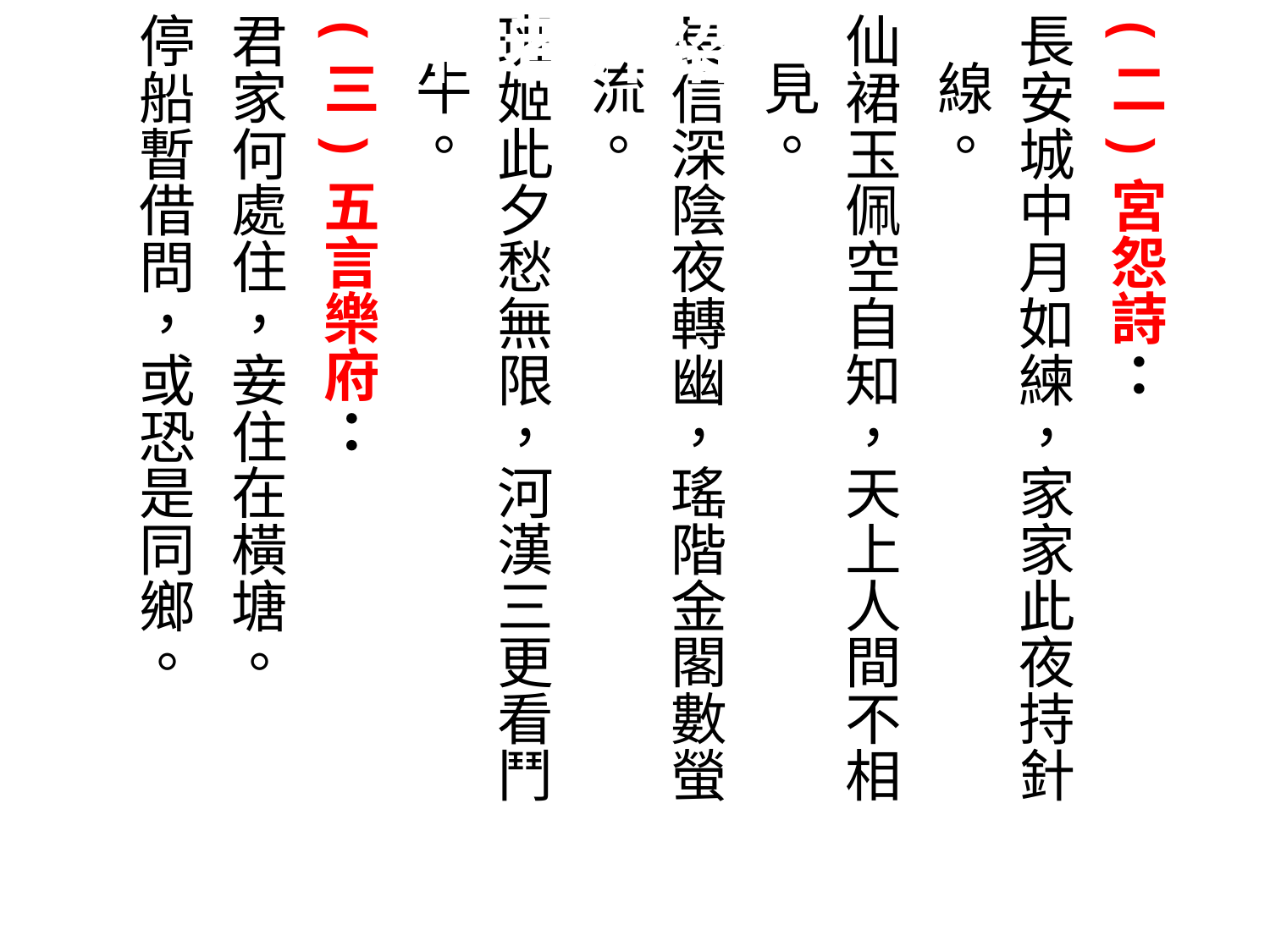

(二)宮怨詩：
長安城中月如練，家家此夜持針線。
仙裙玉佩空自知，天上人間不相見。
長信深陰夜轉幽，瑤階金閣數螢流。
班姬此夕愁無限，河漢三更看鬥牛。
(三)五言樂府：
君家何處住，妾住在橫塘。
停船暫借問，或恐是同鄉。
作者介紹-8